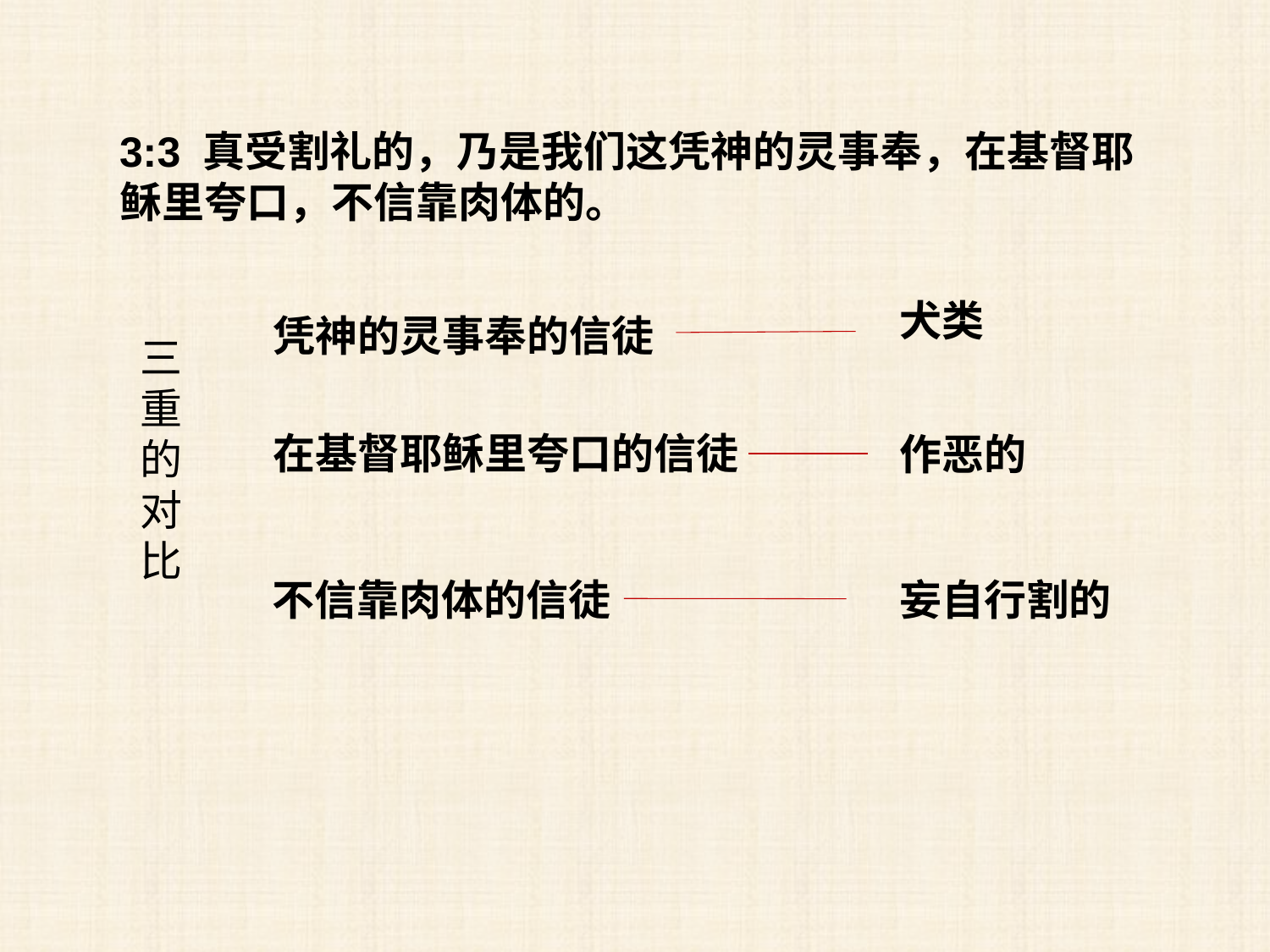

3:3 真受割礼的，乃是我们这凭神的灵事奉，在基督耶稣里夸口，不信靠肉体的。
犬类
凭神的灵事奉的信徒
三重的对比
在基督耶稣里夸口的信徒
作恶的
不信靠肉体的信徒
妄自行割的